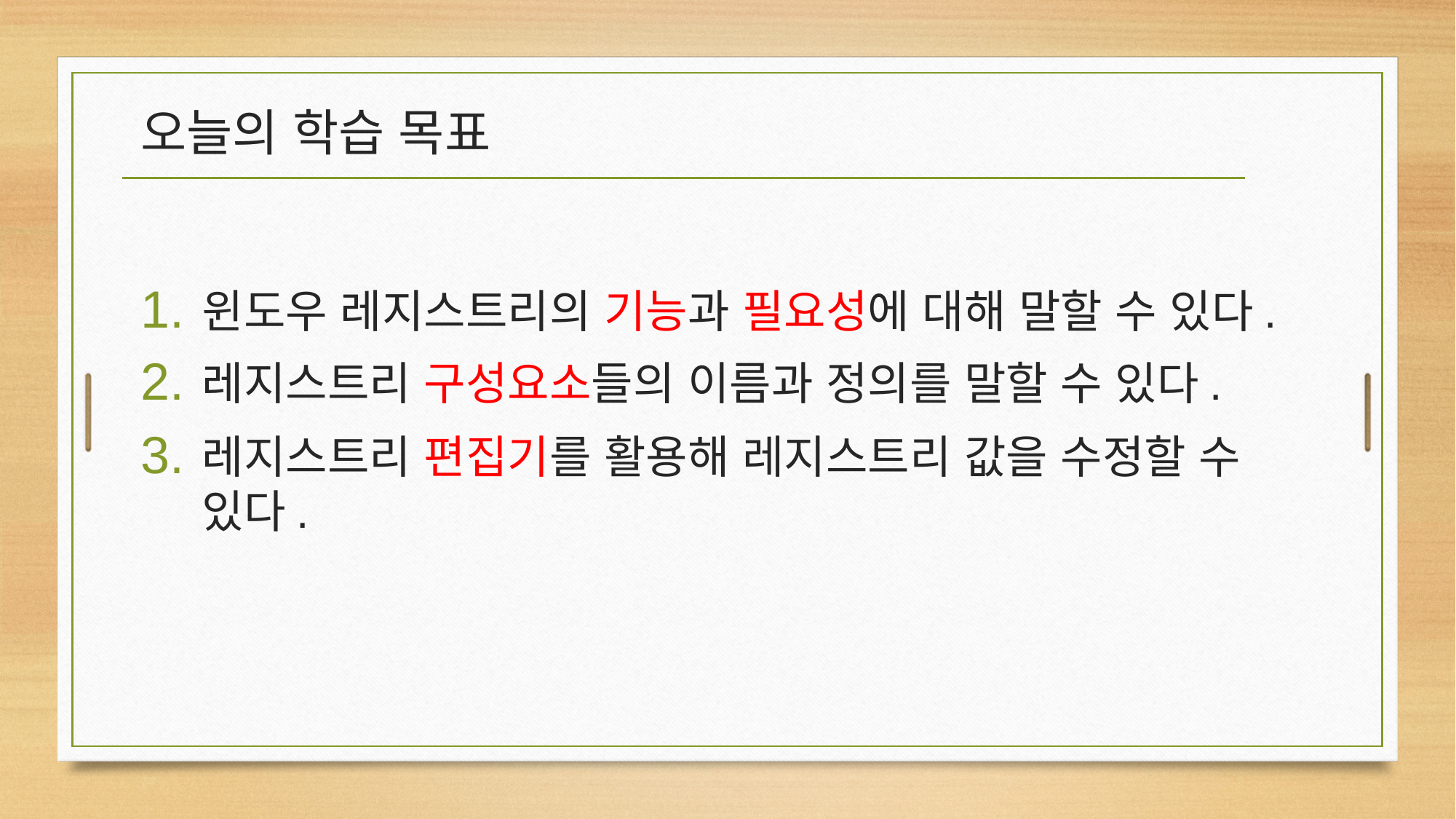

# 오늘의 학습 목표
윈도우 레지스트리의 기능과 필요성에 대해 말할 수 있다.
레지스트리 구성요소들의 이름과 정의를 말할 수 있다.
레지스트리 편집기를 활용해 레지스트리 값을 수정할 수 있다.